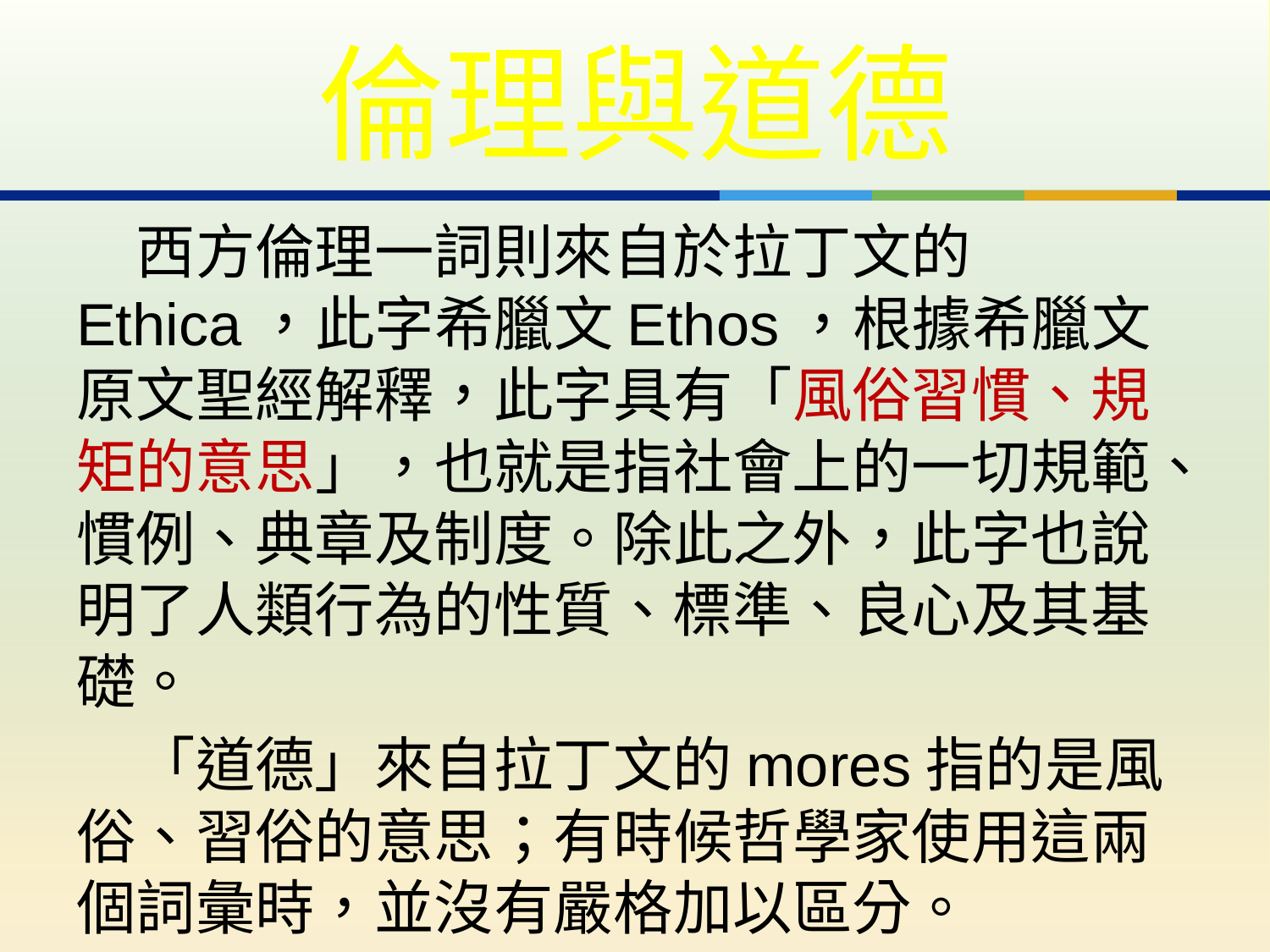

# 倫理與道德
　西方倫理一詞則來自於拉丁文的Ethica，此字希臘文Ethos，根據希臘文原文聖經解釋，此字具有「風俗習慣、規矩的意思」，也就是指社會上的一切規範、慣例、典章及制度。除此之外，此字也說明了人類行為的性質、標準、良心及其基礎。
　「道德」來自拉丁文的mores指的是風俗、習俗的意思；有時候哲學家使用這兩個詞彙時，並沒有嚴格加以區分。